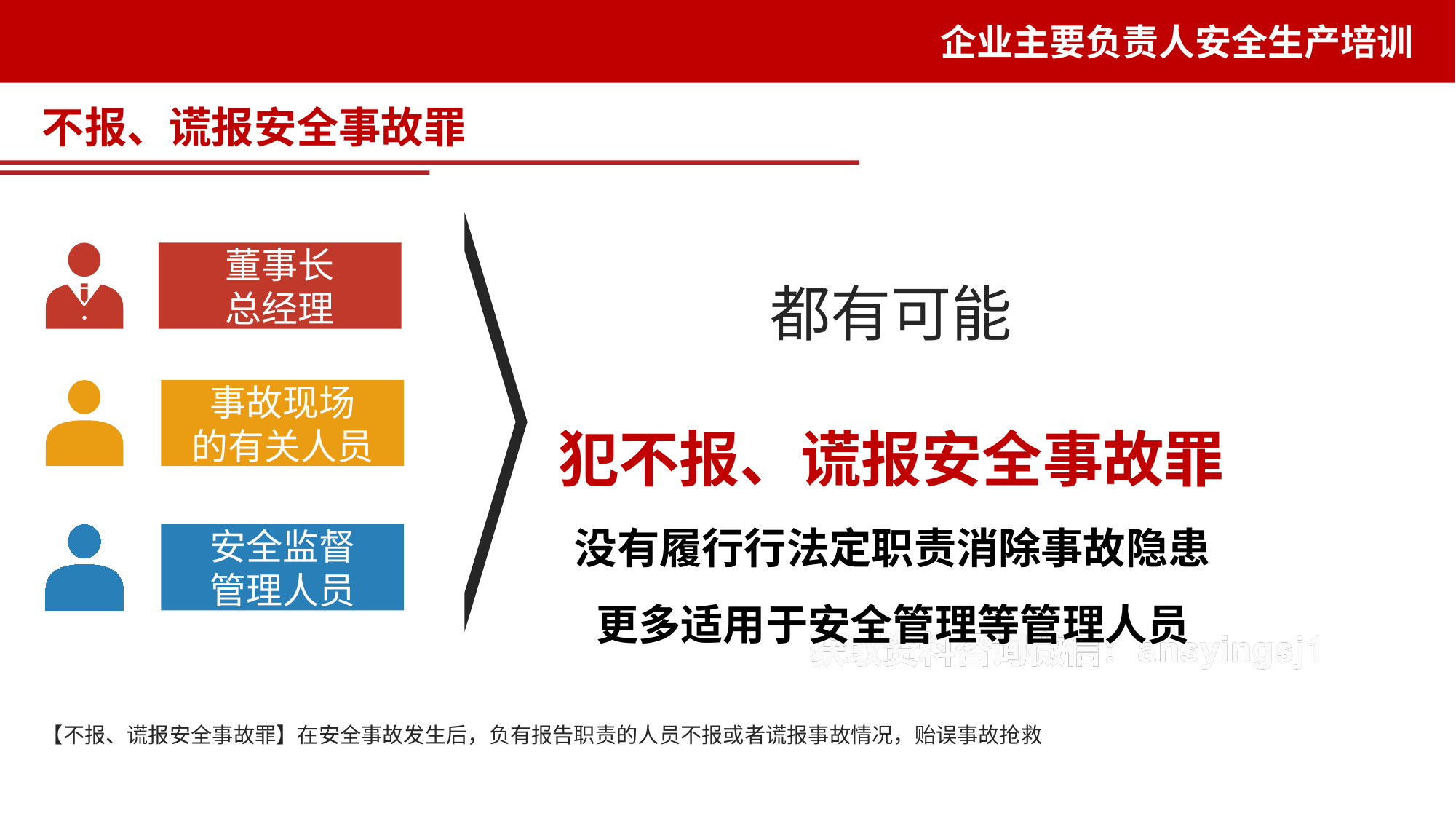

不报、谎报安全事故罪
都有可能
犯不报、谎报安全事故罪

董事长
总经理

事故现场
的有关人员
没有履行行法定职责消除事故隐患
更多适用于安全管理等管理人员

安全监督
管理人员
【不报、谎报安全事故罪】在安全事故发生后，负有报告职责的人员不报或者谎报事故情况，贻误事故抢救